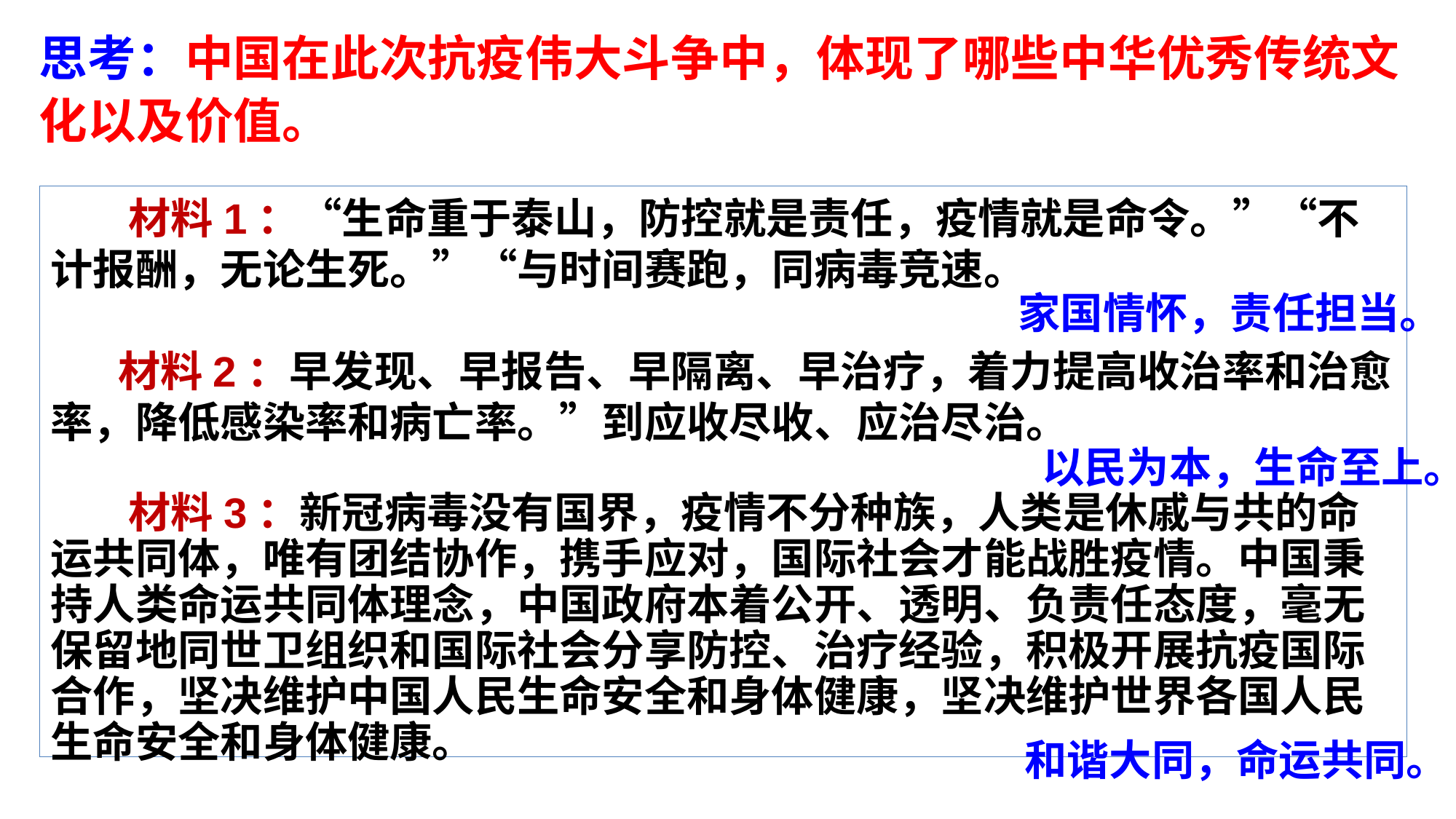

思考：中国在此次抗疫伟大斗争中，体现了哪些中华优秀传统文化以及价值。
       材料1：“生命重于泰山，防控就是责任，疫情就是命令。”“不计报酬，无论生死。”“与时间赛跑，同病毒竞速。
       材料2：早发现、早报告、早隔离、早治疗，着力提高收治率和治愈率，降低感染率和病亡率。”到应收尽收、应治尽治。
       材料3：新冠病毒没有国界，疫情不分种族，人类是休戚与共的命运共同体，唯有团结协作，携手应对，国际社会才能战胜疫情。中国秉持人类命运共同体理念，中国政府本着公开、透明、负责任态度，毫无保留地同世卫组织和国际社会分享防控、治疗经验，积极开展抗疫国际合作，坚决维护中国人民生命安全和身体健康，坚决维护世界各国人民生命安全和身体健康。
家国情怀，责任担当。
以民为本，生命至上。
 和谐大同，命运共同。